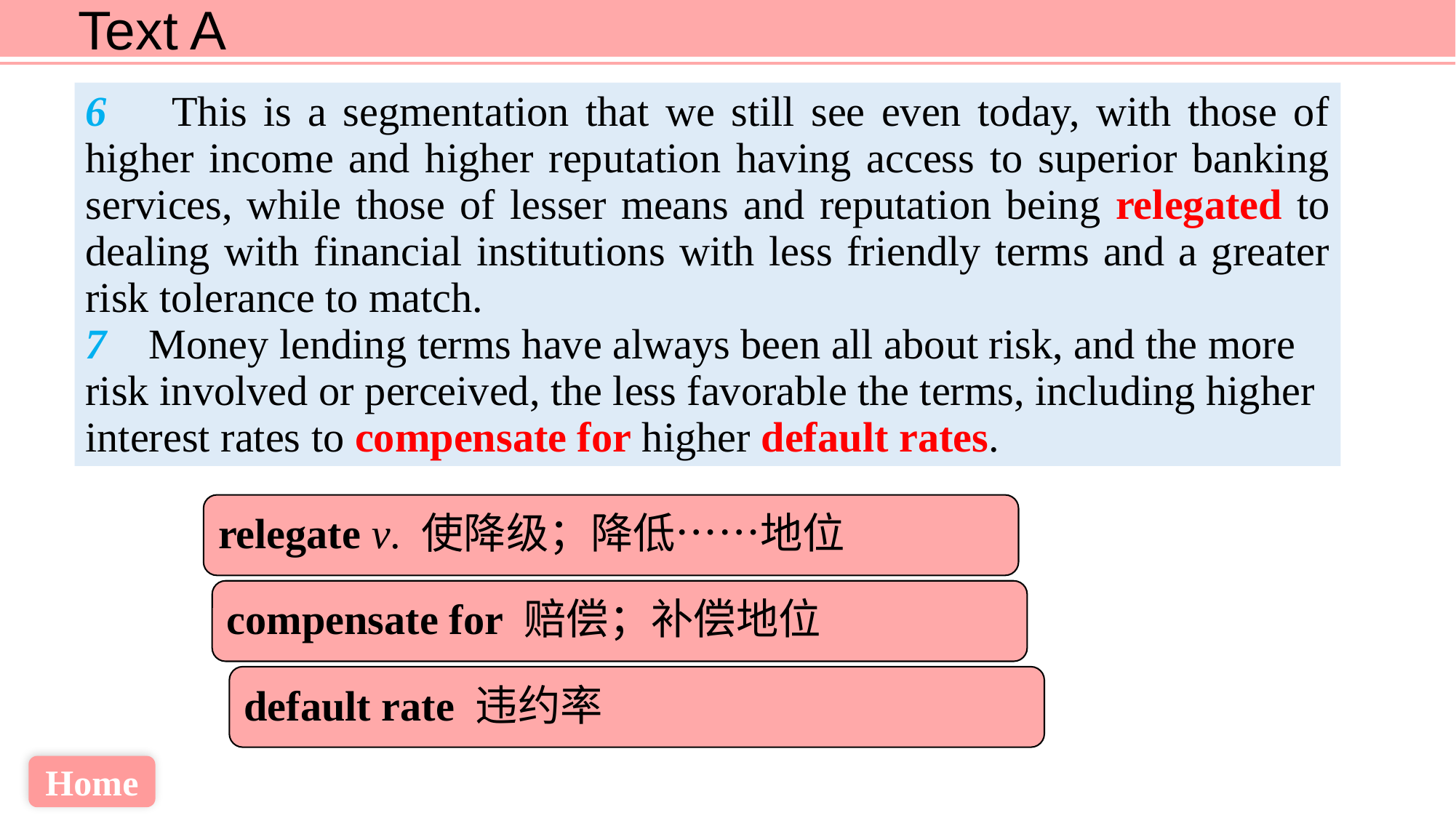

6    This is a segmentation that we still see even today, with those of higher income and higher reputation having access to superior banking services, while those of lesser means and reputation being relegated to dealing with financial institutions with less friendly terms and a greater risk tolerance to match.
7    Money lending terms have always been all about risk, and the more
risk involved or perceived, the less favorable the terms, including higher
interest rates to compensate for higher default rates.

relegate v. 使降级；降低……地位
compensate for 赔偿；补偿地位
default rate 违约率